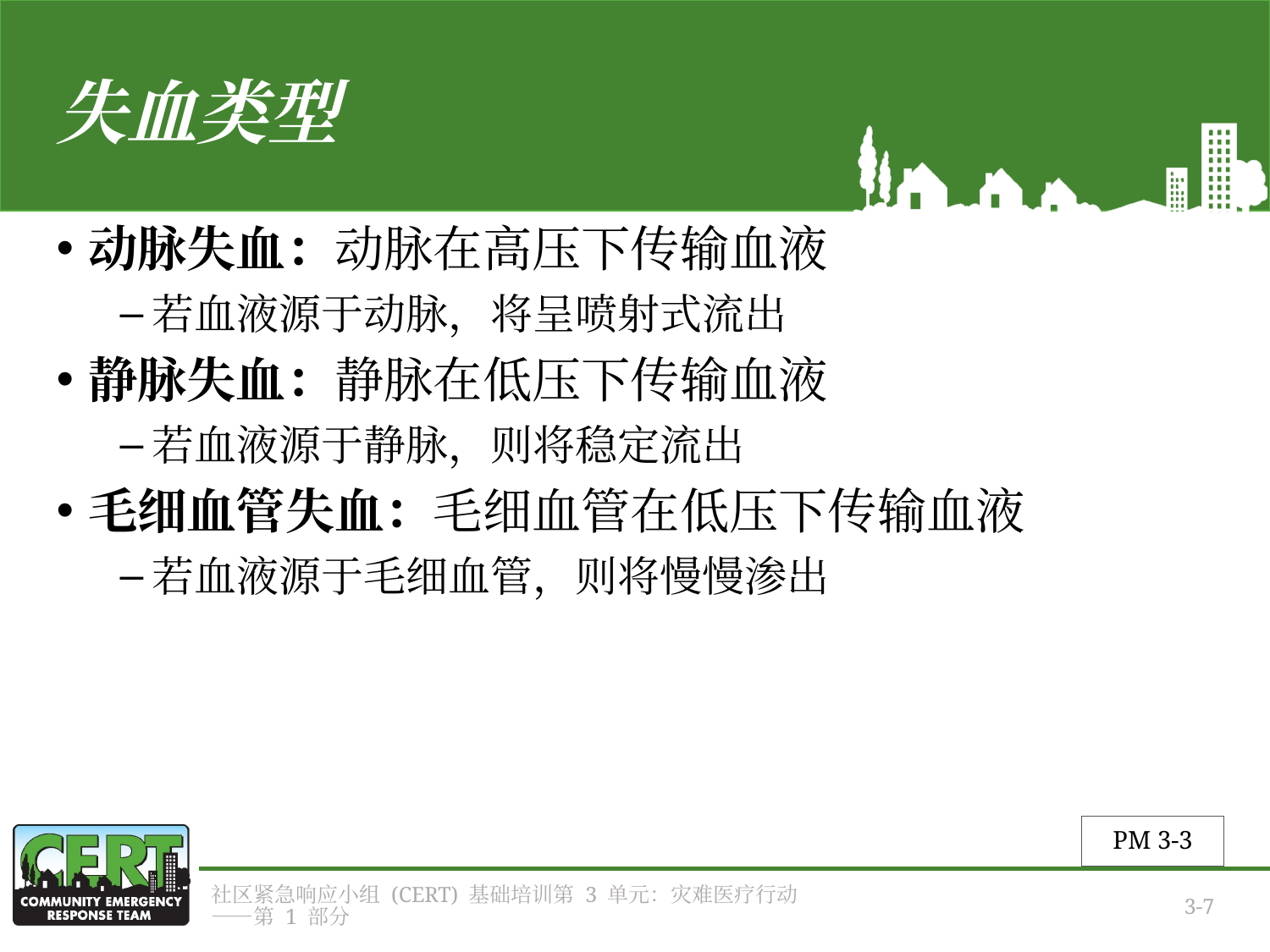

# 失血类型
动脉失血：动脉在高压下传输血液
若血液源于动脉，将呈喷射式流出
静脉失血：静脉在低压下传输血液
若血液源于静脉，则将稳定流出
毛细血管失血：毛细血管在低压下传输血液
若血液源于毛细血管，则将慢慢渗出
PM 3-3
社区紧急响应小组 (CERT) 基础培训第 3 单元：灾难医疗行动——第 1 部分
3-7